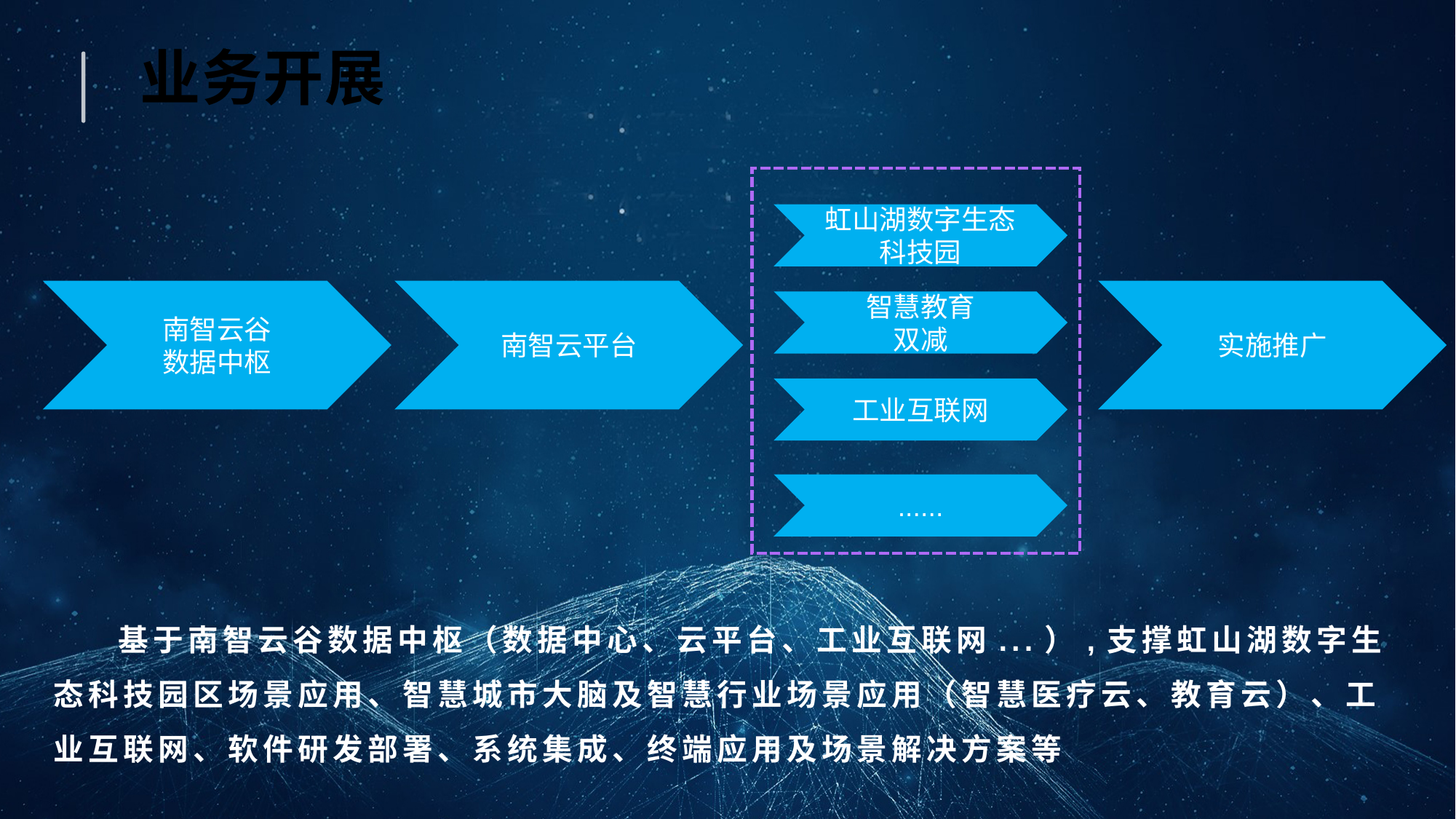

业务开展

虹山湖数字生态科技园
南智云谷
数据中枢
南智云平台
实施推广
智慧教育
双减
工业互联网
......
     基于南智云谷数据中枢（数据中心、云平台、工业互联网...）,支撑虹山湖数字生态科技园区场景应用、智慧城市大脑及智慧行业场景应用（智慧医疗云、教育云）、工业互联网、软件研发部署、系统集成、终端应用及场景解决方案等